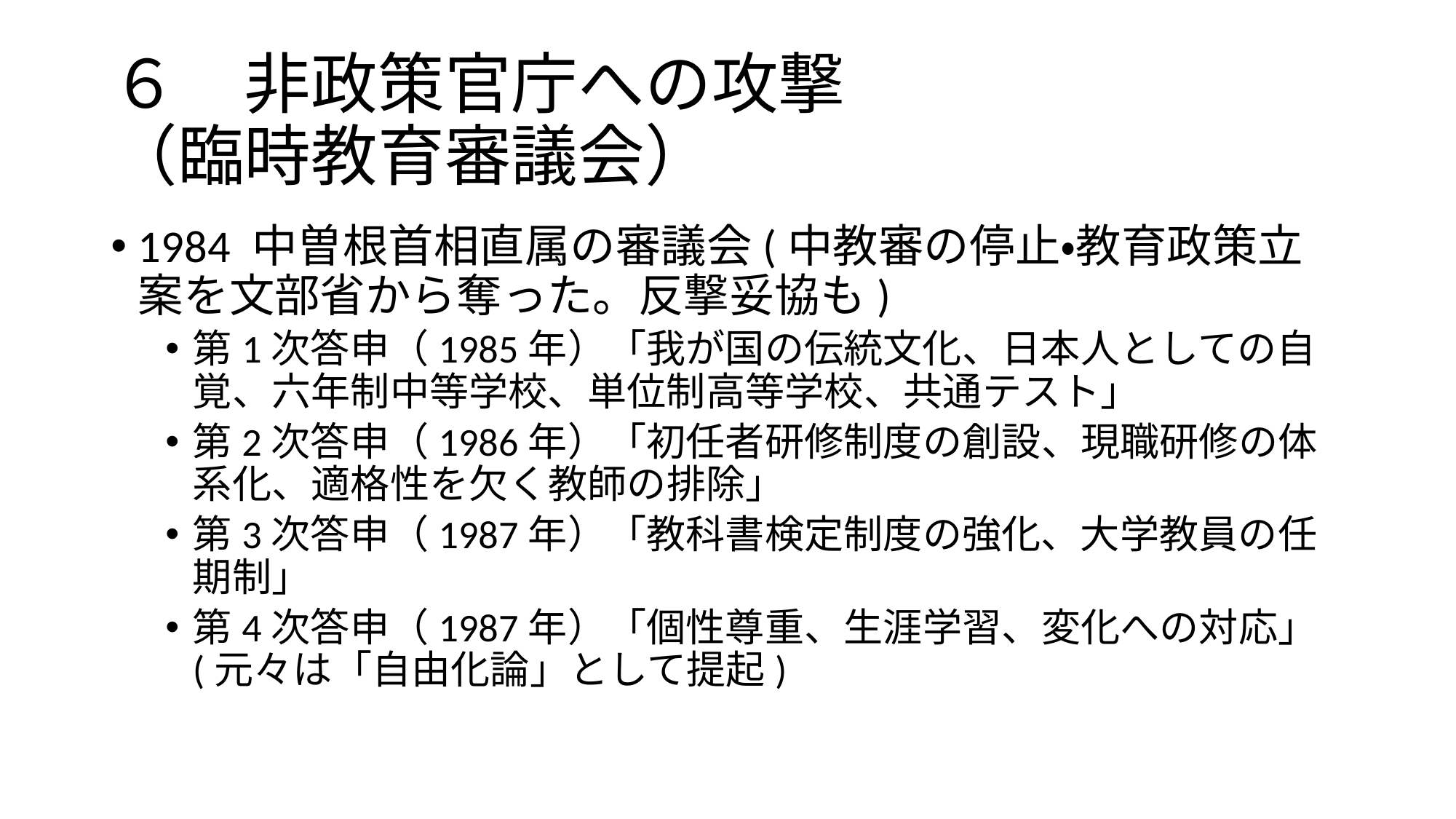

# ６　非政策官庁への攻撃 （臨時教育審議会）
1984 中曽根首相直属の審議会(中教審の停止・教育政策立案を文部省から奪った。反撃妥協も)
第1次答申（1985年）「我が国の伝統文化、日本人としての自覚、六年制中等学校、単位制高等学校、共通テスト」
第2次答申（1986年）「初任者研修制度の創設、現職研修の体系化、適格性を欠く教師の排除」
第3次答申（1987年）「教科書検定制度の強化、大学教員の任期制」
第4次答申（1987年）「個性尊重、生涯学習、変化への対応」(元々は「自由化論」として提起)